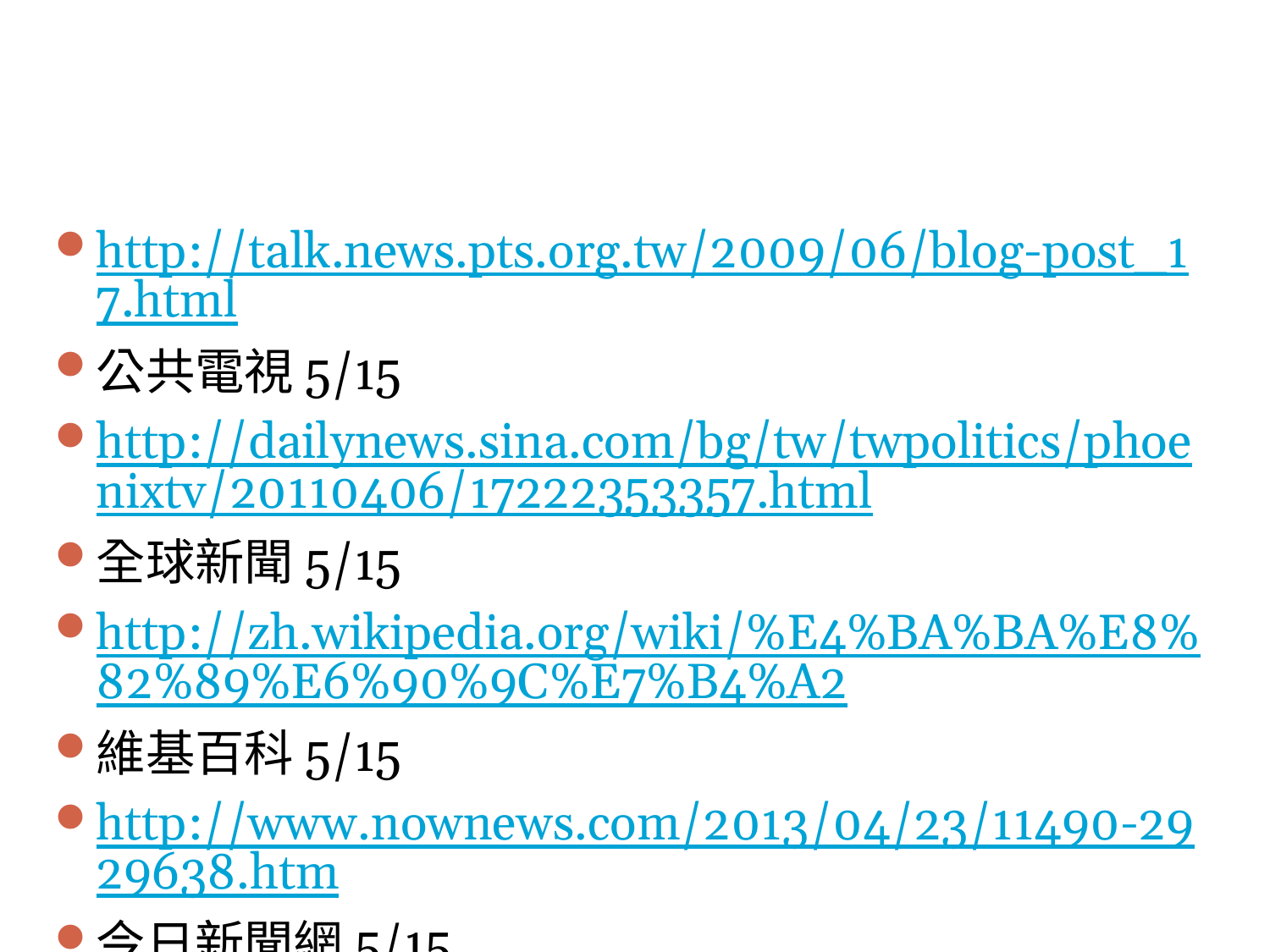

http://talk.news.pts.org.tw/2009/06/blog-post_17.html
公共電視5/15
http://dailynews.sina.com/bg/tw/twpolitics/phoenixtv/20110406/17222353357.html
全球新聞5/15
http://zh.wikipedia.org/wiki/%E4%BA%BA%E8%82%89%E6%90%9C%E7%B4%A2
維基百科5/15
http://www.nownews.com/2013/04/23/11490-2929638.htm
今日新聞網5/15